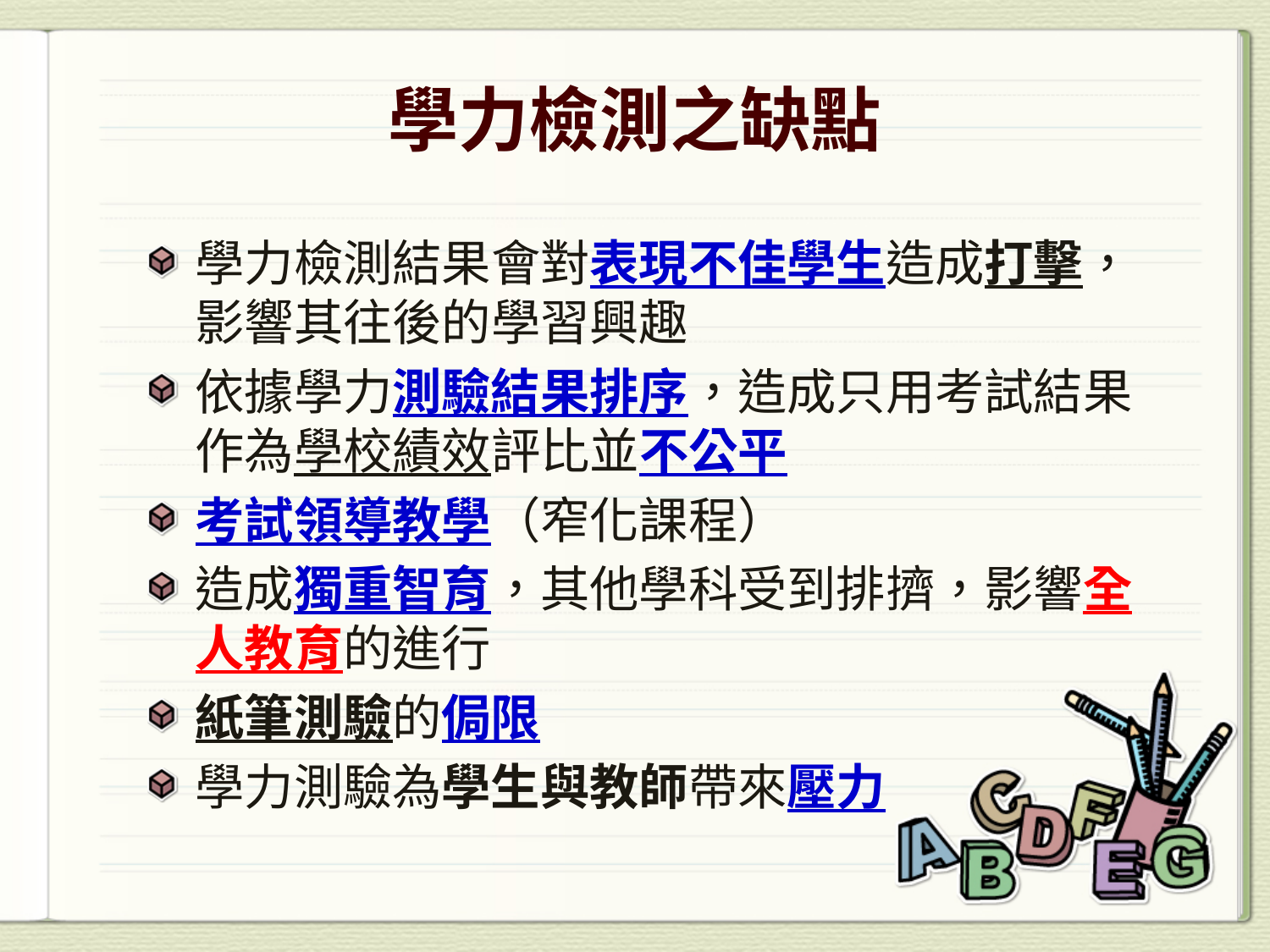

學力檢測之缺點
學力檢測結果會對表現不佳學生造成打擊，影響其往後的學習興趣
依據學力測驗結果排序，造成只用考試結果作為學校績效評比並不公平
考試領導教學（窄化課程）
造成獨重智育，其他學科受到排擠，影響全人教育的進行
紙筆測驗的侷限
學力測驗為學生與教師帶來壓力